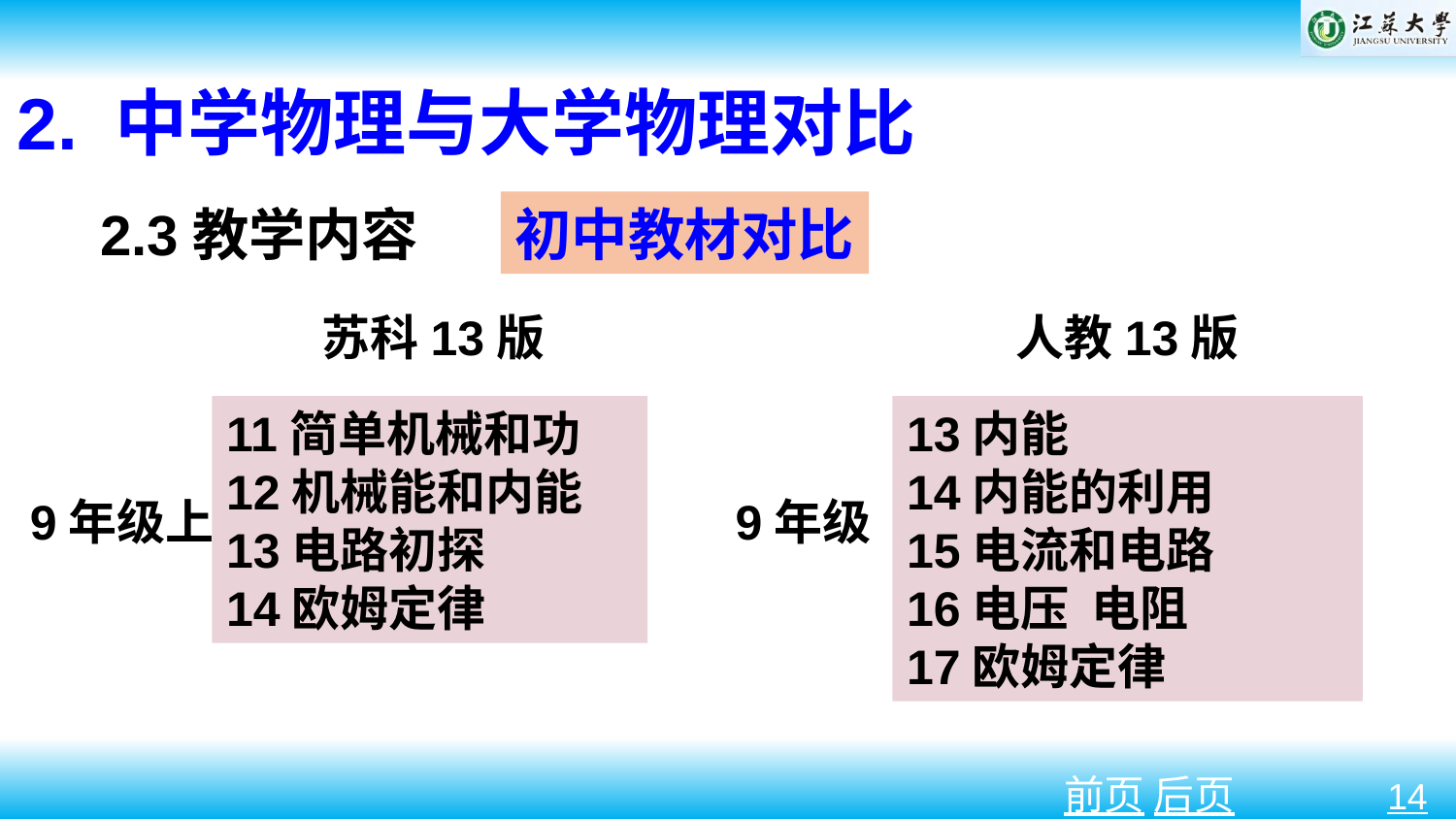

2. 中学物理与大学物理对比
2.3教学内容
初中教材对比
苏科13版
人教13版
11简单机械和功
12机械能和内能
13电路初探
14欧姆定律
13内能
14内能的利用
15电流和电路
16电压  电阻
17欧姆定律
9年级上
9年级